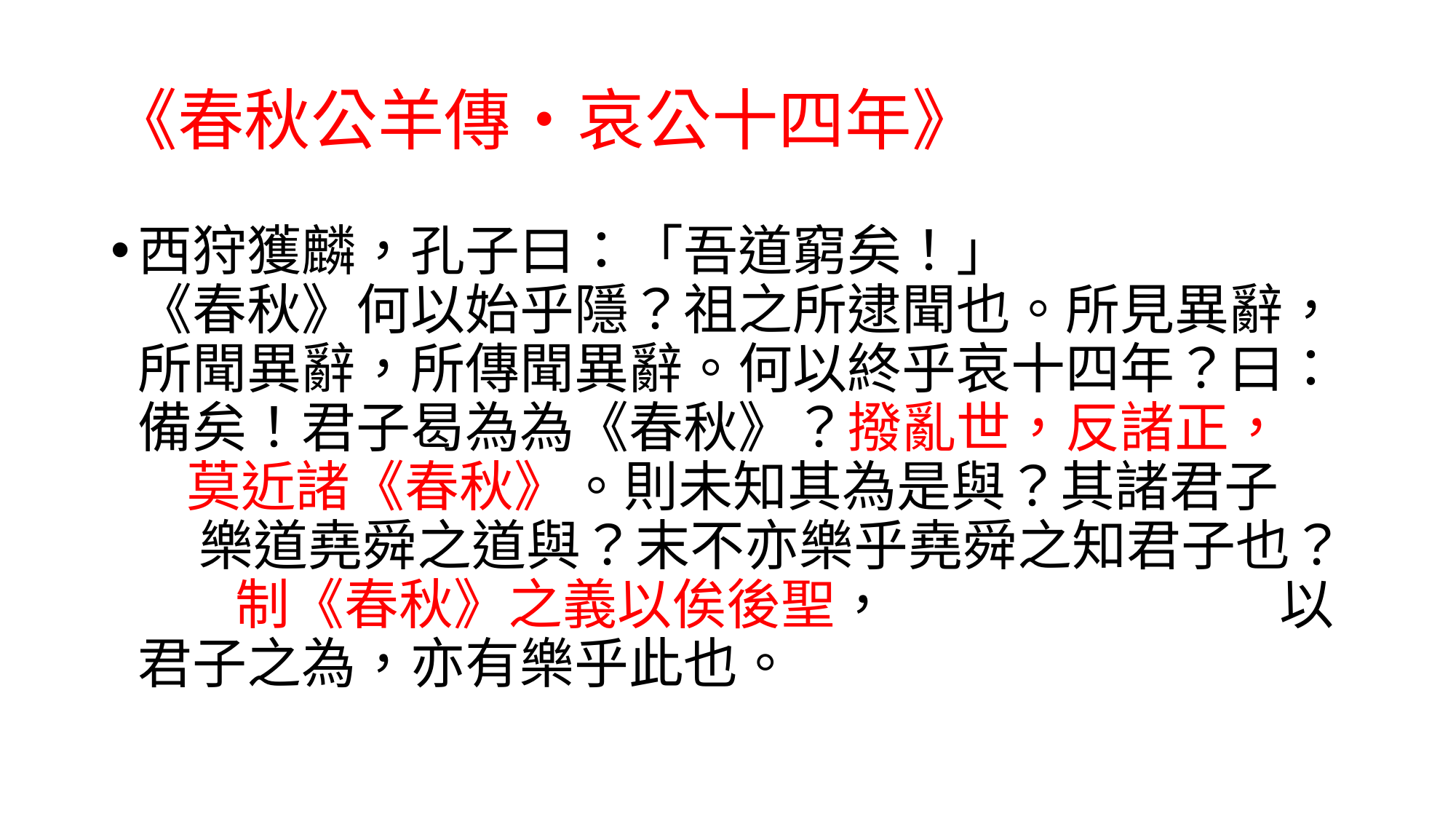

# 《春秋公羊傳‧哀公十四年》
西狩獲麟，孔子曰：「吾道窮矣！」                        《春秋》何以始乎隱？祖之所逮聞也。所見異辭，所聞異辭，所傳聞異辭。何以終乎哀十四年？曰：備矣！君子曷為為《春秋》？撥亂世，反諸正，         莫近諸《春秋》。則未知其為是與？其諸君子           樂道堯舜之道與？末不亦樂乎堯舜之知君子也？        制《春秋》之義以俟後聖，                                以君子之為，亦有樂乎此也。